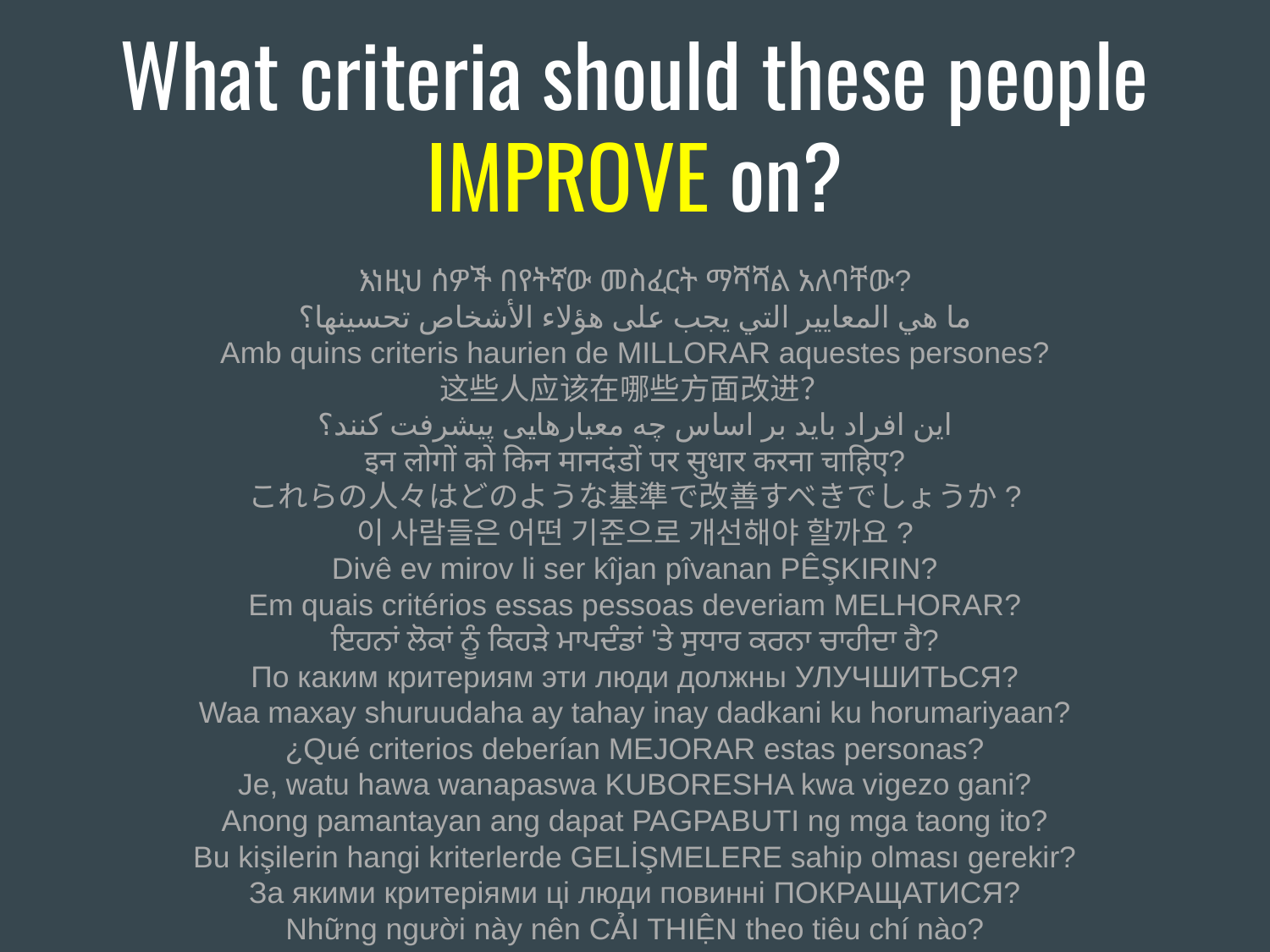

What criteria should these people IMPROVE on?
እነዚህ ሰዎች በየትኛው መስፈርት ማሻሻል አለባቸው?
ما هي المعايير التي يجب على هؤلاء الأشخاص تحسينها؟
Amb quins criteris haurien de MILLORAR aquestes persones?
这些人应该在哪些方面改进？
این افراد باید بر اساس چه معیارهایی پیشرفت کنند؟
इन लोगों को किन मानदंडों पर सुधार करना चाहिए?
これらの人々はどのような基準で改善すべきでしょうか?
이 사람들은 어떤 기준으로 개선해야 할까요?
Divê ev mirov li ser kîjan pîvanan PÊŞKIRIN?
Em quais critérios essas pessoas deveriam MELHORAR?
ਇਹਨਾਂ ਲੋਕਾਂ ਨੂੰ ਕਿਹੜੇ ਮਾਪਦੰਡਾਂ 'ਤੇ ਸੁਧਾਰ ਕਰਨਾ ਚਾਹੀਦਾ ਹੈ?
По каким критериям эти люди должны УЛУЧШИТЬСЯ?
Waa maxay shuruudaha ay tahay inay dadkani ku horumariyaan?
¿Qué criterios deberían MEJORAR estas personas?
Je, watu hawa wanapaswa KUBORESHA kwa vigezo gani?
Anong pamantayan ang dapat PAGPABUTI ng mga taong ito?
Bu kişilerin hangi kriterlerde GELİŞMELERE sahip olması gerekir?
За якими критеріями ці люди повинні ПОКРАЩАТИСЯ?
Những người này nên CẢI THIỆN theo tiêu chí nào?